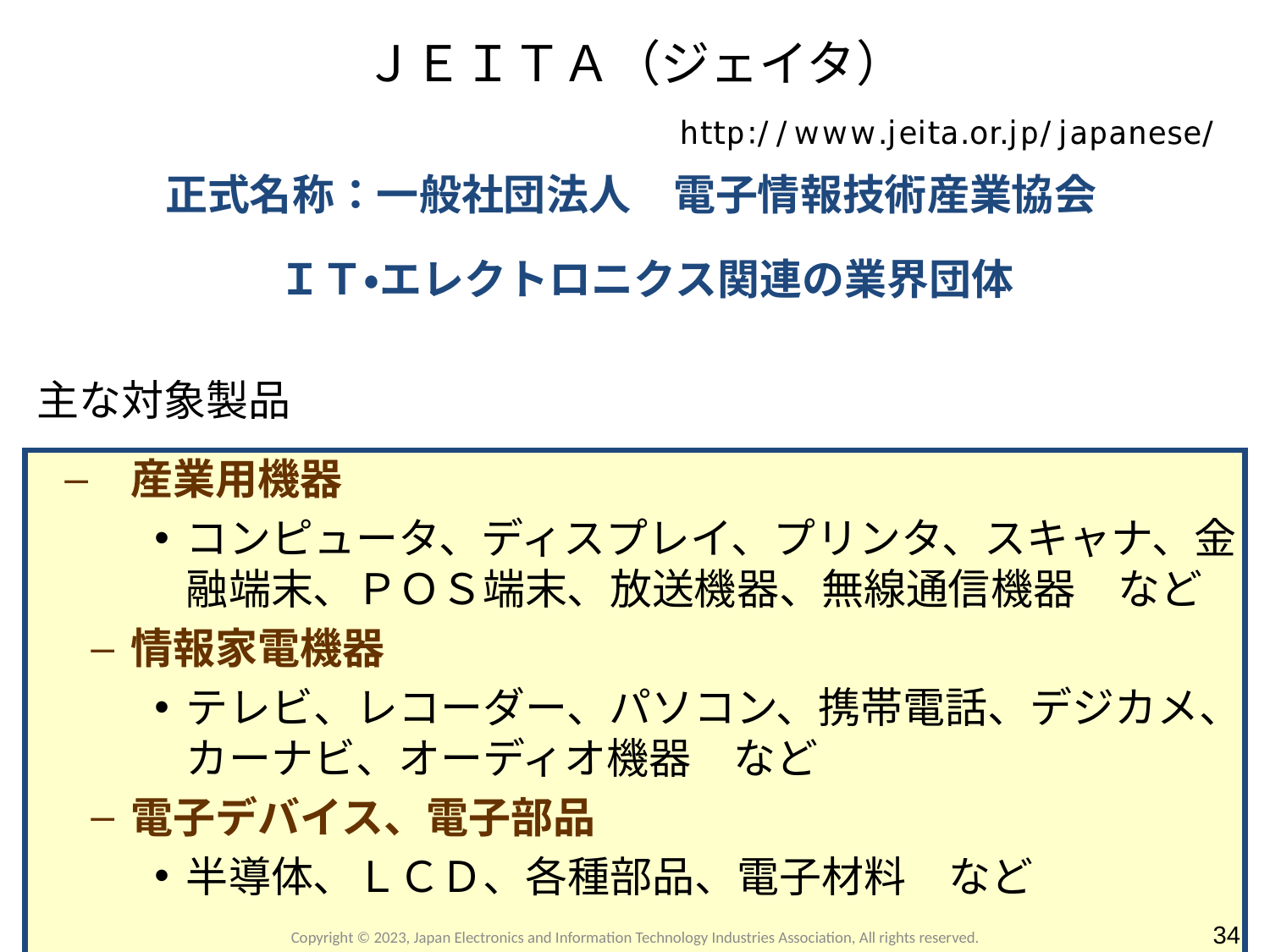

# ＪＥＩＴＡ（ジェイタ）
http://www.jeita.or.jp/japanese/
正式名称：一般社団法人　電子情報技術産業協会
ＩＴ・エレクトロニクス関連の業界団体
主な対象製品
産業用機器
コンピュータ、ディスプレイ、プリンタ、スキャナ、金融端末、ＰＯＳ端末、放送機器、無線通信機器　など
情報家電機器
テレビ、レコーダー、パソコン、携帯電話、デジカメ、カーナビ、オーディオ機器　など
電子デバイス、電子部品
半導体、ＬＣＤ、各種部品、電子材料　など
Copyright © 2023, Japan Electronics and Information Technology Industries Association, All rights reserved.
34